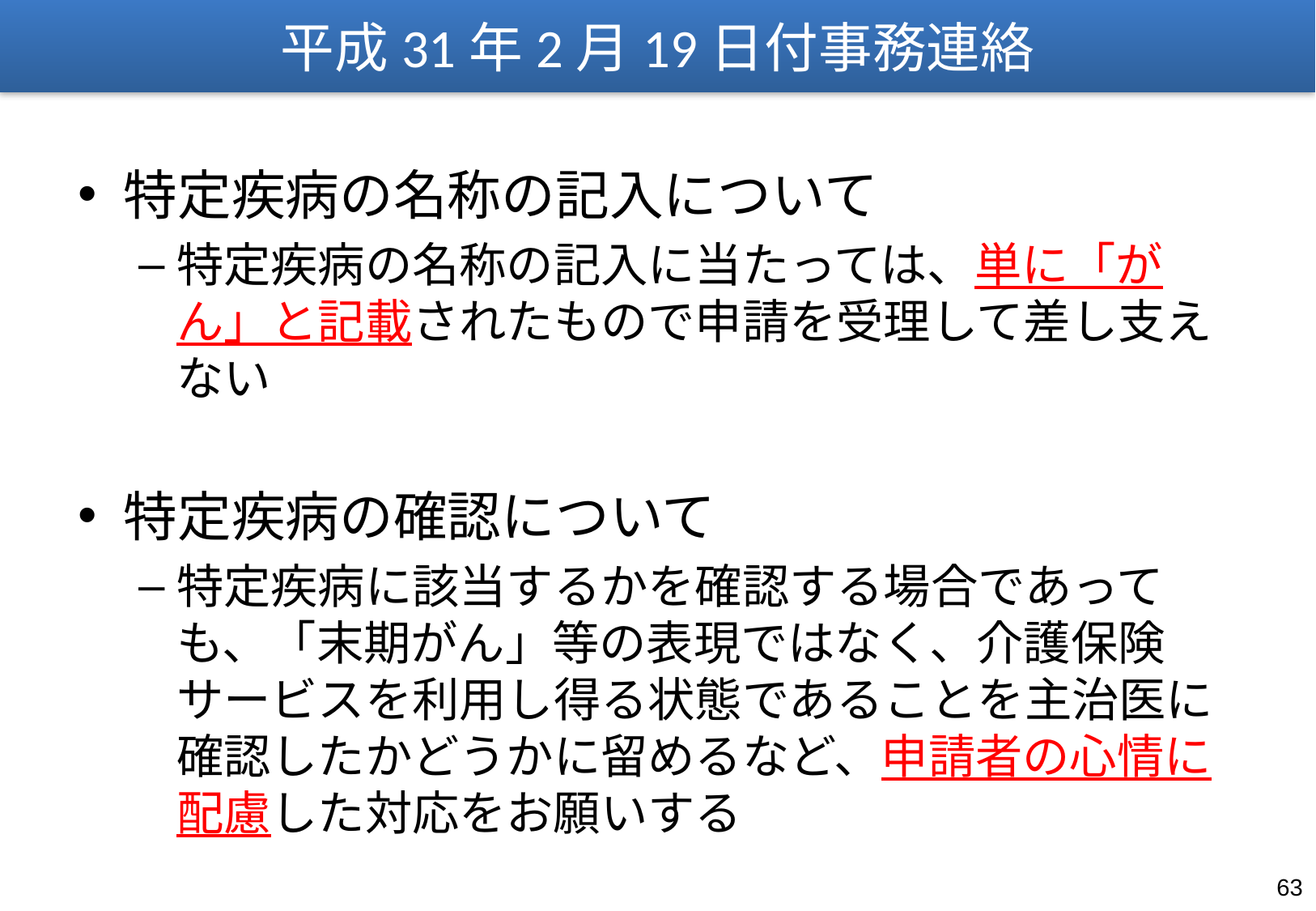

平成31年2月19日付事務連絡
特定疾病の名称の記入について
特定疾病の名称の記入に当たっては、単に「がん」と記載されたもので申請を受理して差し支えない

特定疾病の確認について
特定疾病に該当するかを確認する場合であっても、「末期がん」等の表現ではなく、介護保険サービスを利用し得る状態であることを主治医に確認したかどうかに留めるなど、申請者の心情に配慮した対応をお願いする
63